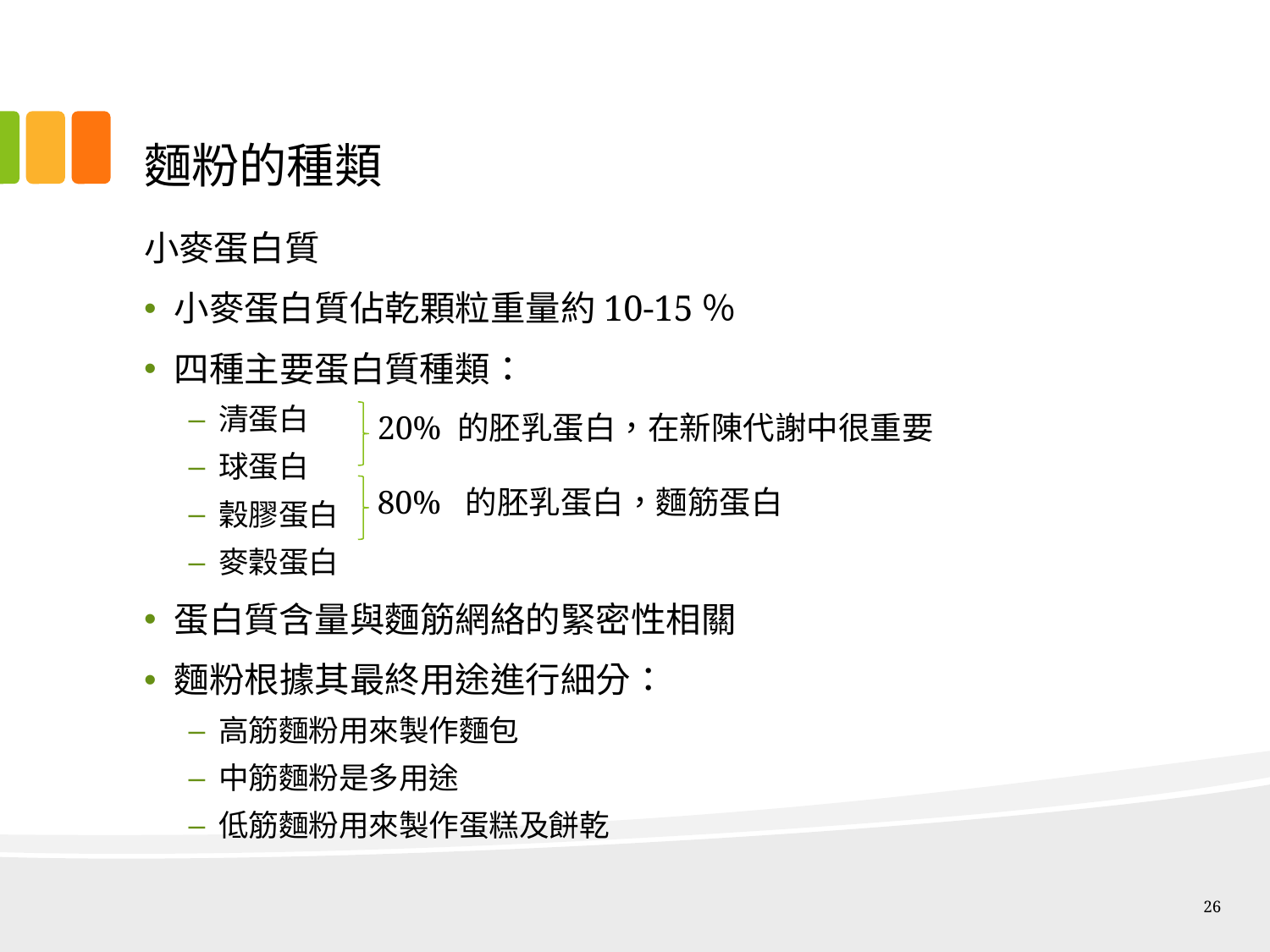

# 麵粉的種類
小麥蛋白質
小麥蛋白質佔乾顆粒重量約10-15％
四種主要蛋白質種類：
清蛋白
球蛋白
穀膠蛋白
麥穀蛋白
蛋白質含量與麵筋網絡的緊密性相關
麵粉根據其最終用途進行細分：
高筋麵粉用來製作麵包
中筋麵粉是多用途
低筋麵粉用來製作蛋糕及餅乾

20% 的胚乳蛋白，在新陳代謝中很重要

80%  的胚乳蛋白，麵筋蛋白
26